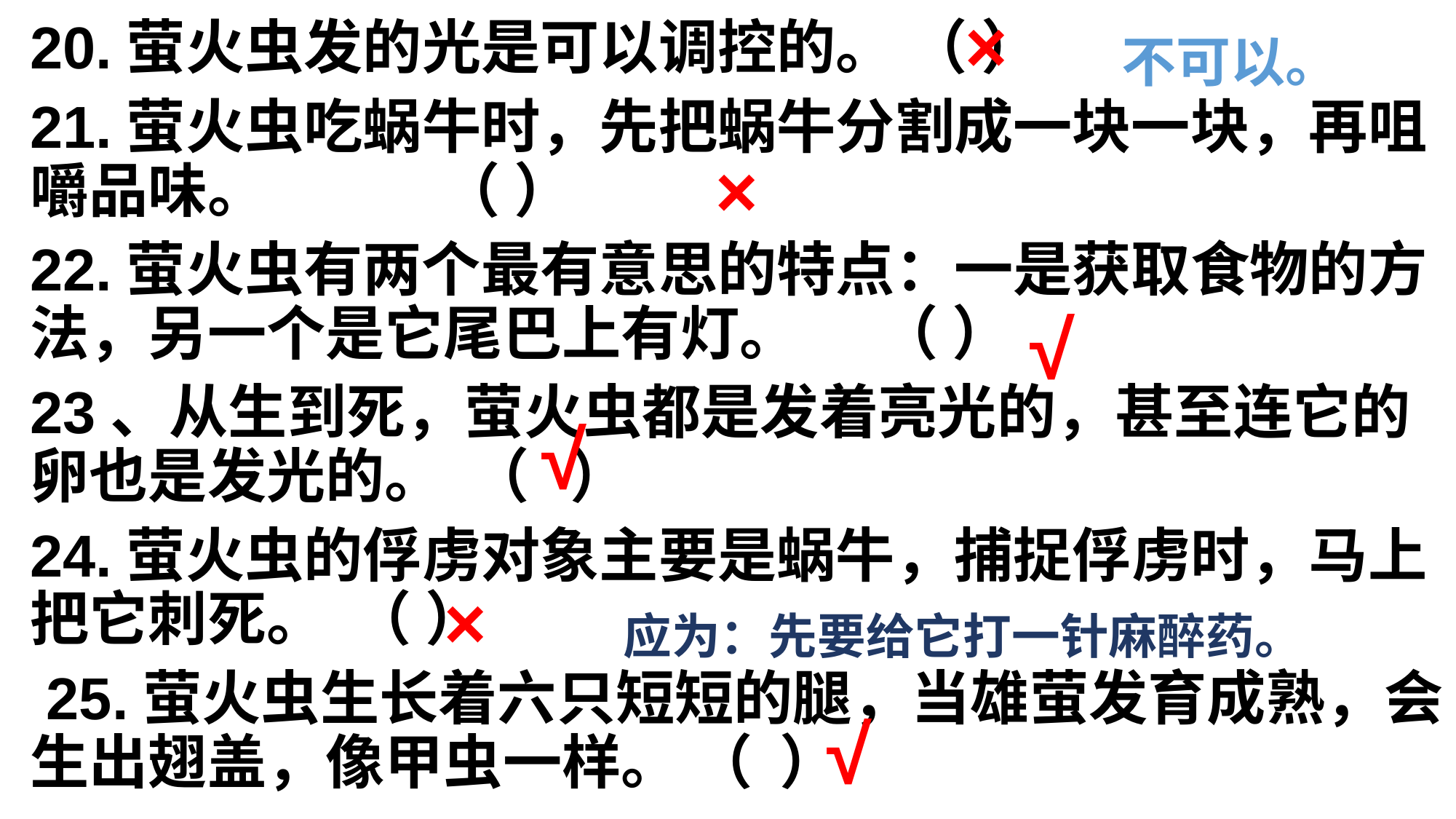

×
20.萤火虫发的光是可以调控的。 （ ）
21.萤火虫吃蜗牛时，先把蜗牛分割成一块一块，再咀嚼品味。             （ ）
22.萤火虫有两个最有意思的特点：一是获取食物的方法，另一个是它尾巴上有灯。      （ ）
23、从生到死，萤火虫都是发着亮光的，甚至连它的卵也是发光的。  （   ）
24.萤火虫的俘虏对象主要是蜗牛，捕捉俘虏时，马上把它刺死。  （ ）
 25.萤火虫生长着六只短短的腿，当雄萤发育成熟，会生出翅盖，像甲虫一样。 （  ）
不可以。
×
√
√
×
应为：先要给它打一针麻醉药。
√